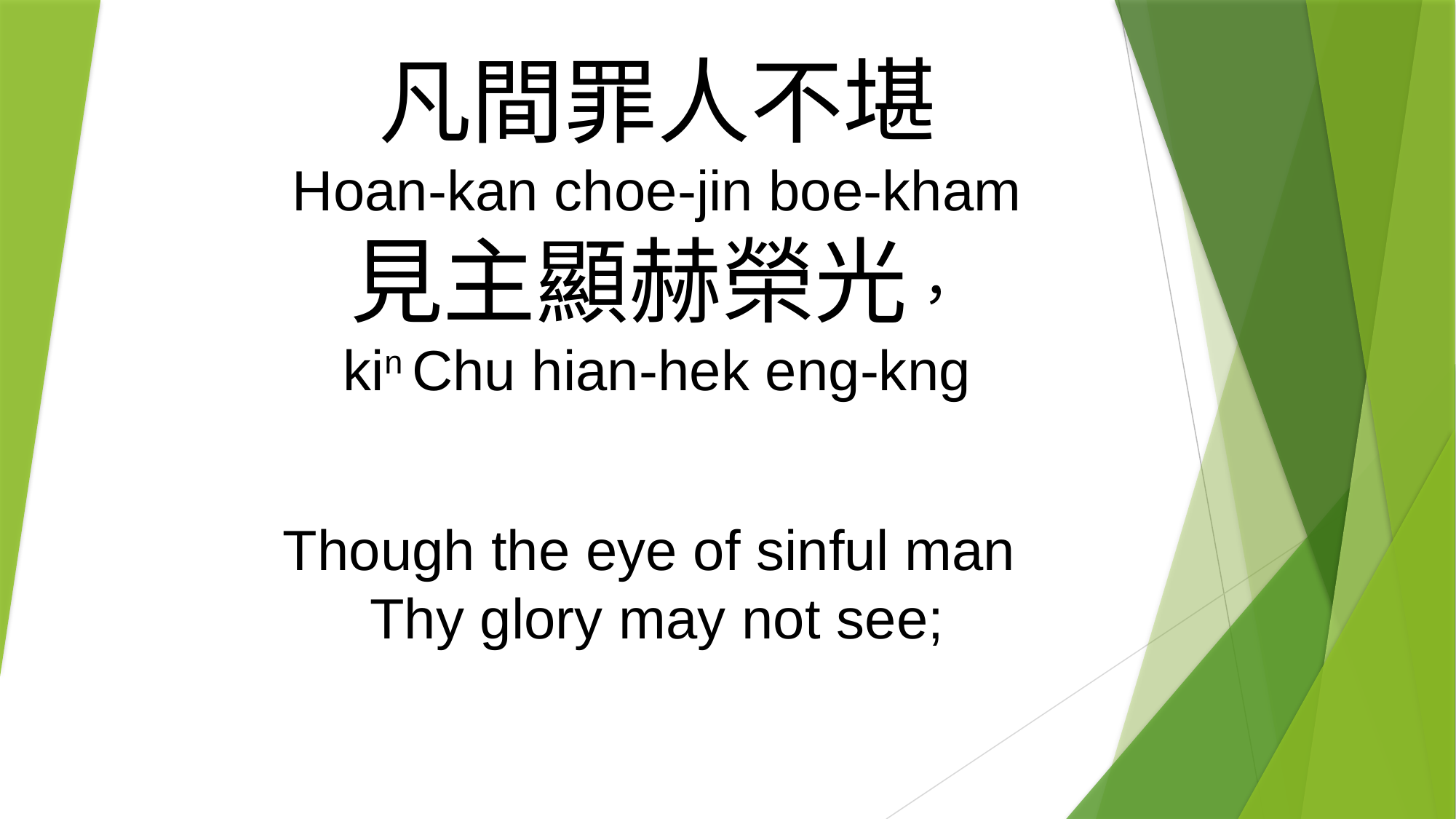

# 凡間罪人不堪 Hoan-kan choe-jin boe-kham 見主顯赫榮光， kin Chu hian-hek eng-kng Though the eye of sinful man Thy glory may not see;